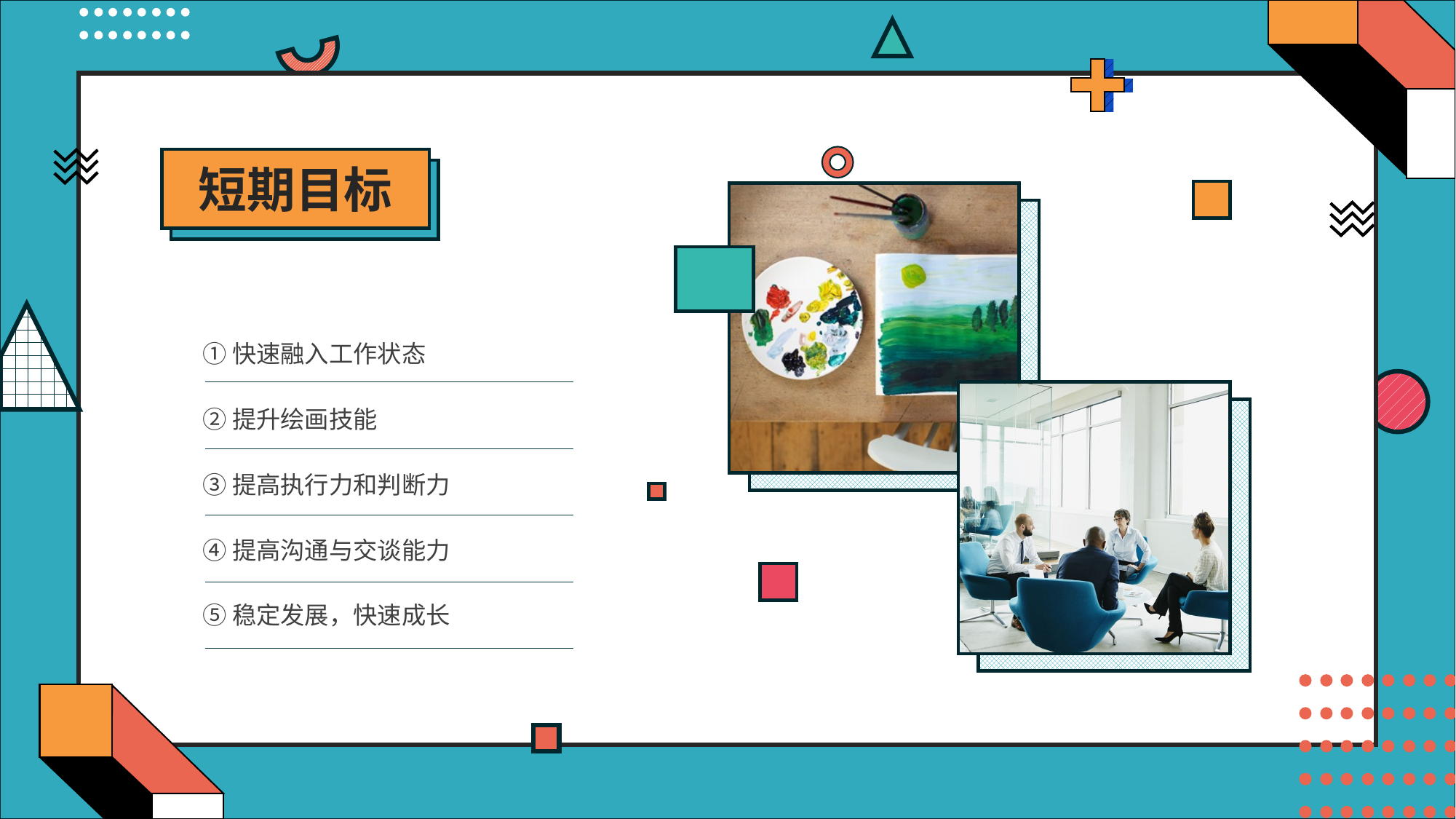

短期目标

①快速融入工作状态

②提升绘画技能

③提高执行力和判断力

④提高沟通与交谈能力

⑤稳定发展，快速成长